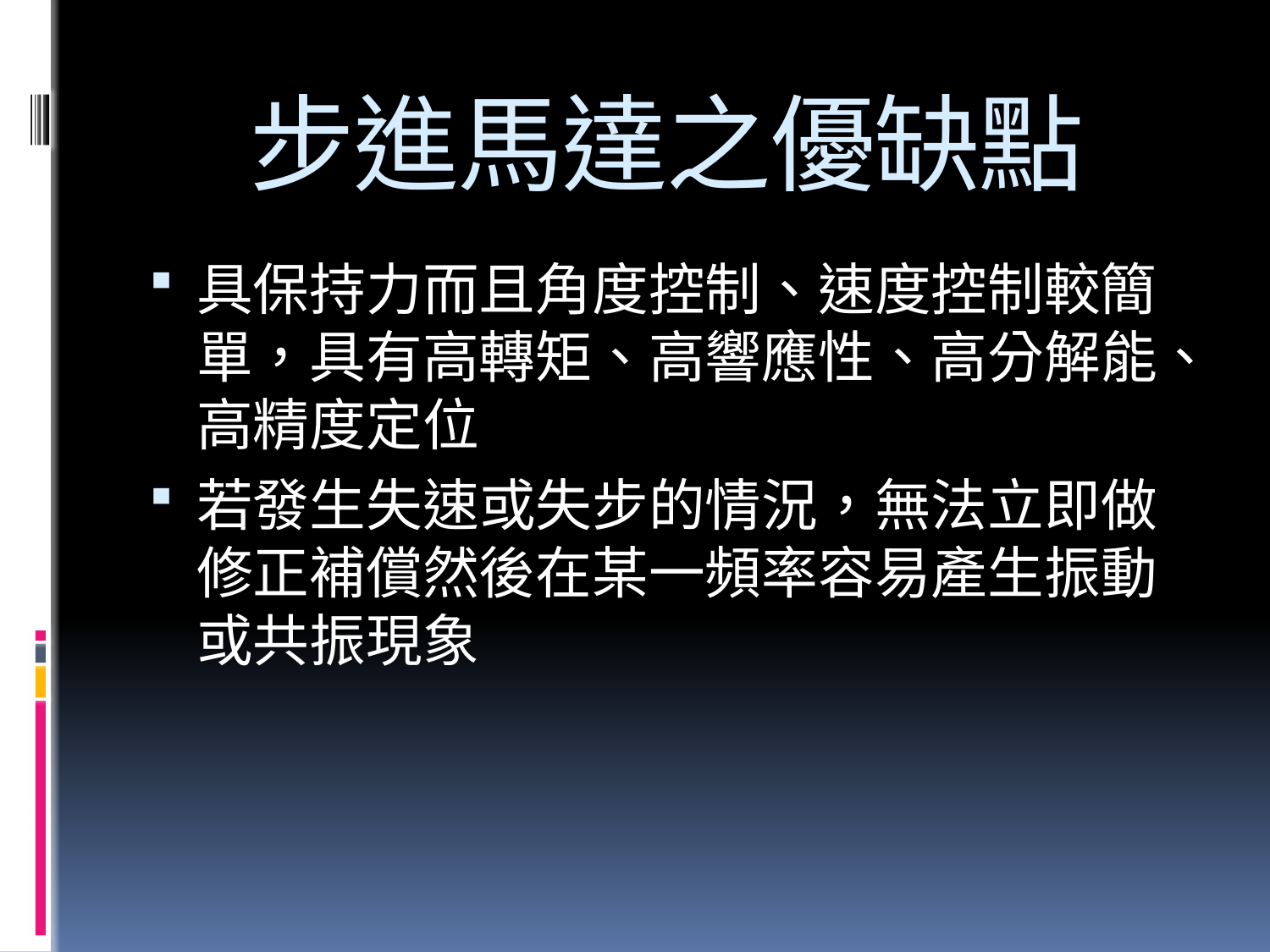

# 步進馬達之優缺點
具保持力而且角度控制、速度控制較簡單，具有高轉矩、高響應性、高分解能、高精度定位
若發生失速或失步的情況，無法立即做修正補償然後在某一頻率容易產生振動或共振現象